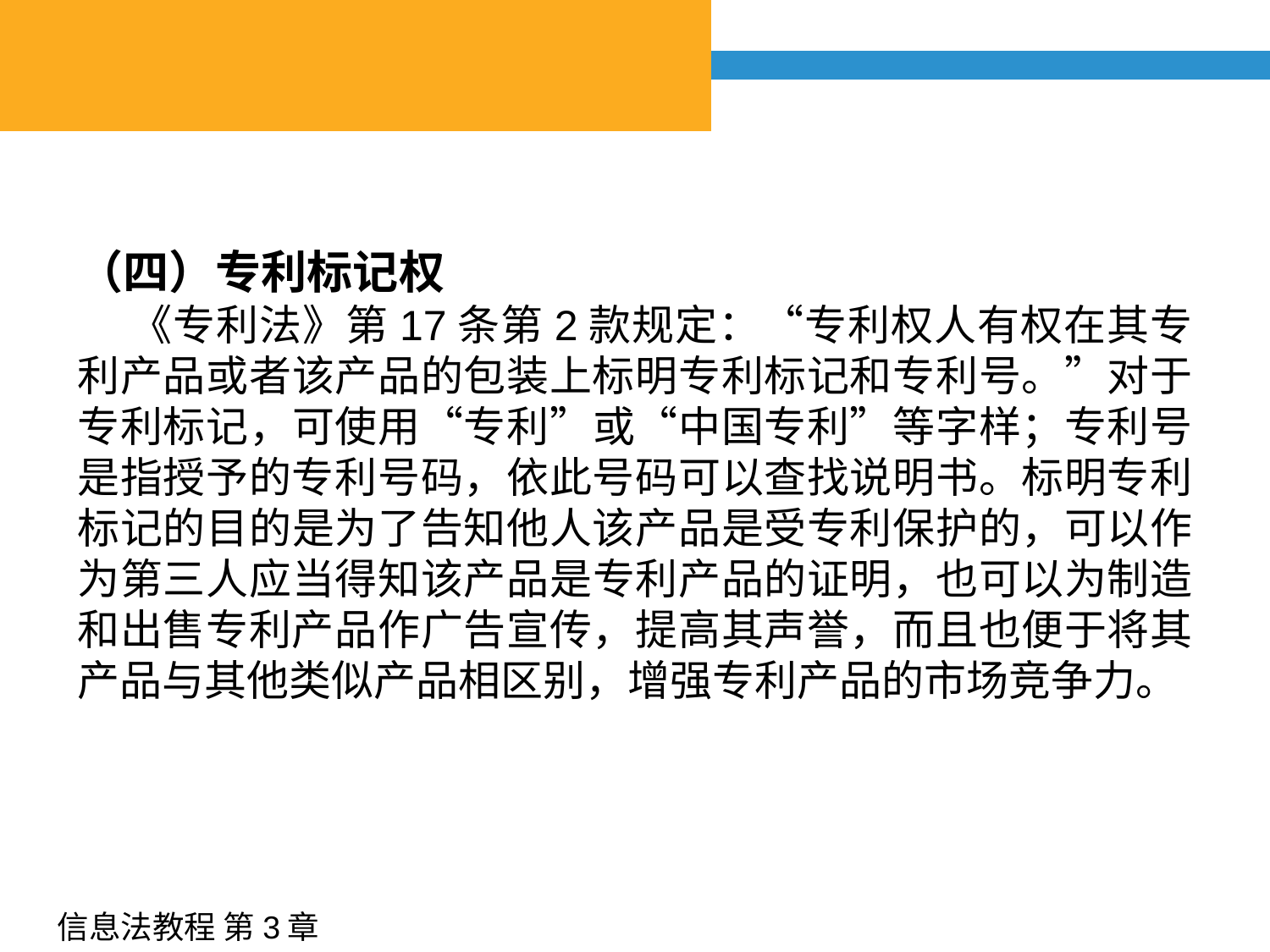

（四）专利标记权
    《专利法》第17条第2款规定：“专利权人有权在其专利产品或者该产品的包装上标明专利标记和专利号。”对于专利标记，可使用“专利”或“中国专利”等字样；专利号是指授予的专利号码，依此号码可以查找说明书。标明专利标记的目的是为了告知他人该产品是受专利保护的，可以作为第三人应当得知该产品是专利产品的证明，也可以为制造和出售专利产品作广告宣传，提高其声誉，而且也便于将其产品与其他类似产品相区别，增强专利产品的市场竞争力。
信息法教程 第3章